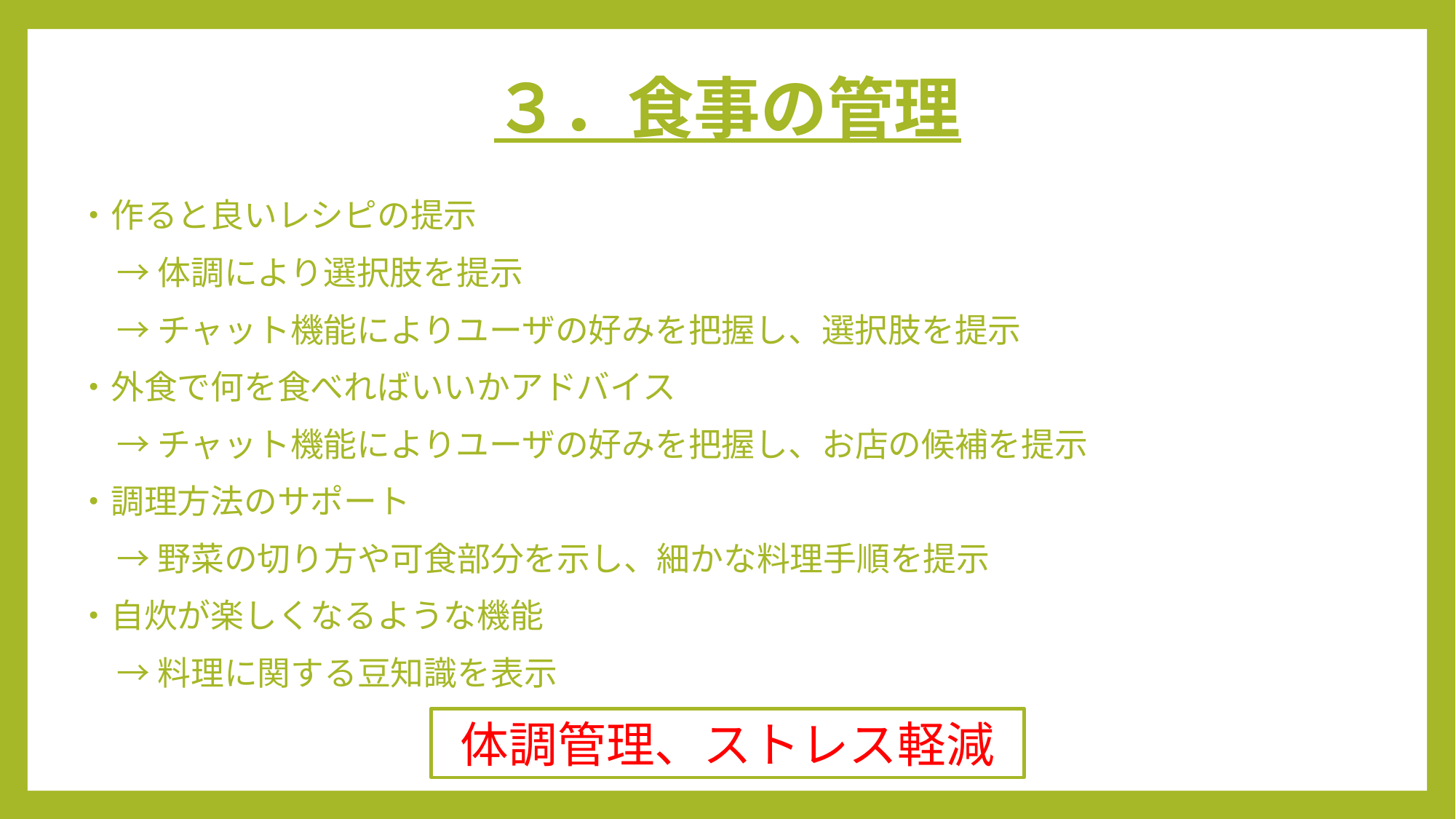

# ３．食事の管理
作ると良いレシピの提示
　→ 体調により選択肢を提示
　→ チャット機能によりユーザの好みを把握し、選択肢を提示
外食で何を食べればいいかアドバイス
　→ チャット機能によりユーザの好みを把握し、お店の候補を提示
調理方法のサポート
　→ 野菜の切り方や可食部分を示し、細かな料理手順を提示
自炊が楽しくなるような機能
　→ 料理に関する豆知識を表示
体調管理、ストレス軽減